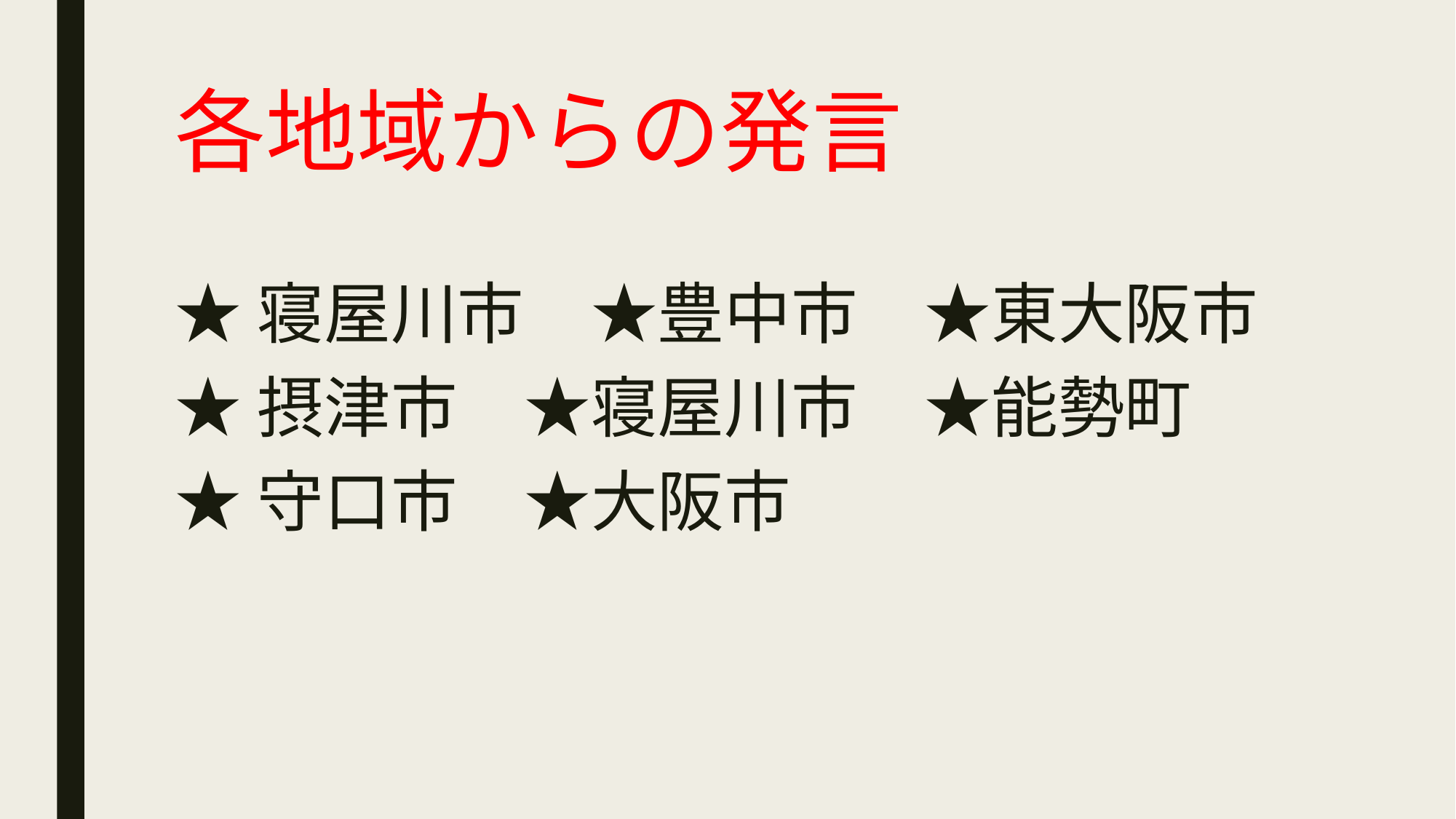

# 各地域からの発言
★寝屋川市　★豊中市　★東大阪市
★摂津市　★寝屋川市　★能勢町
★守口市　★大阪市